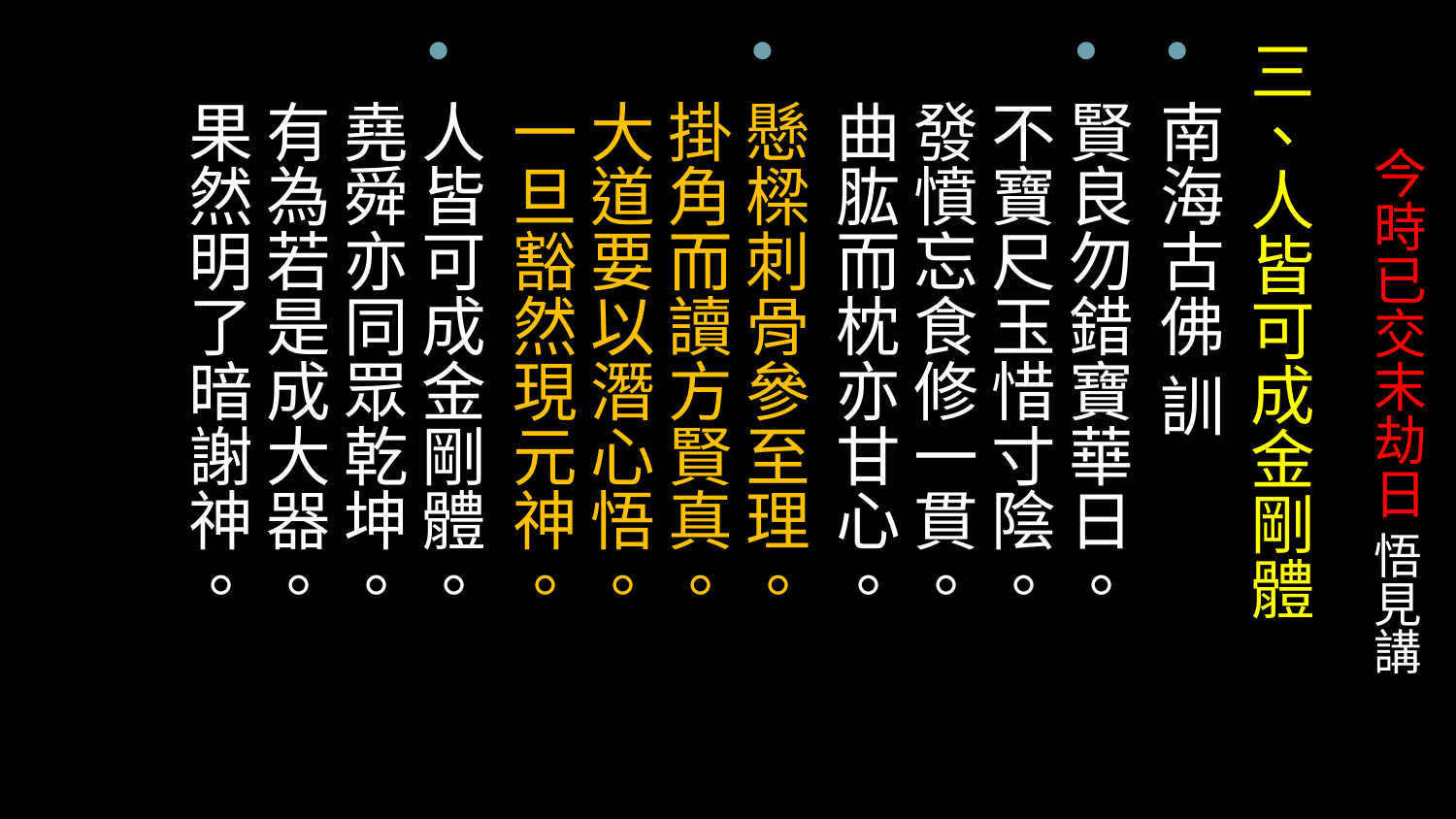

三、人皆可成金剛體
南海古佛 訓
賢良勿錯寶華日。
不寶尺玉惜寸陰。
發憤忘食修一貫。
曲肱而枕亦甘心。
懸樑刺骨參至理。
掛角而讀方賢真。
大道要以潛心悟。
一旦豁然現元神。
人皆可成金剛體。
堯舜亦同眾乾坤。
有為若是成大器。
果然明了暗謝神。
# 今時已交末劫日 悟見講